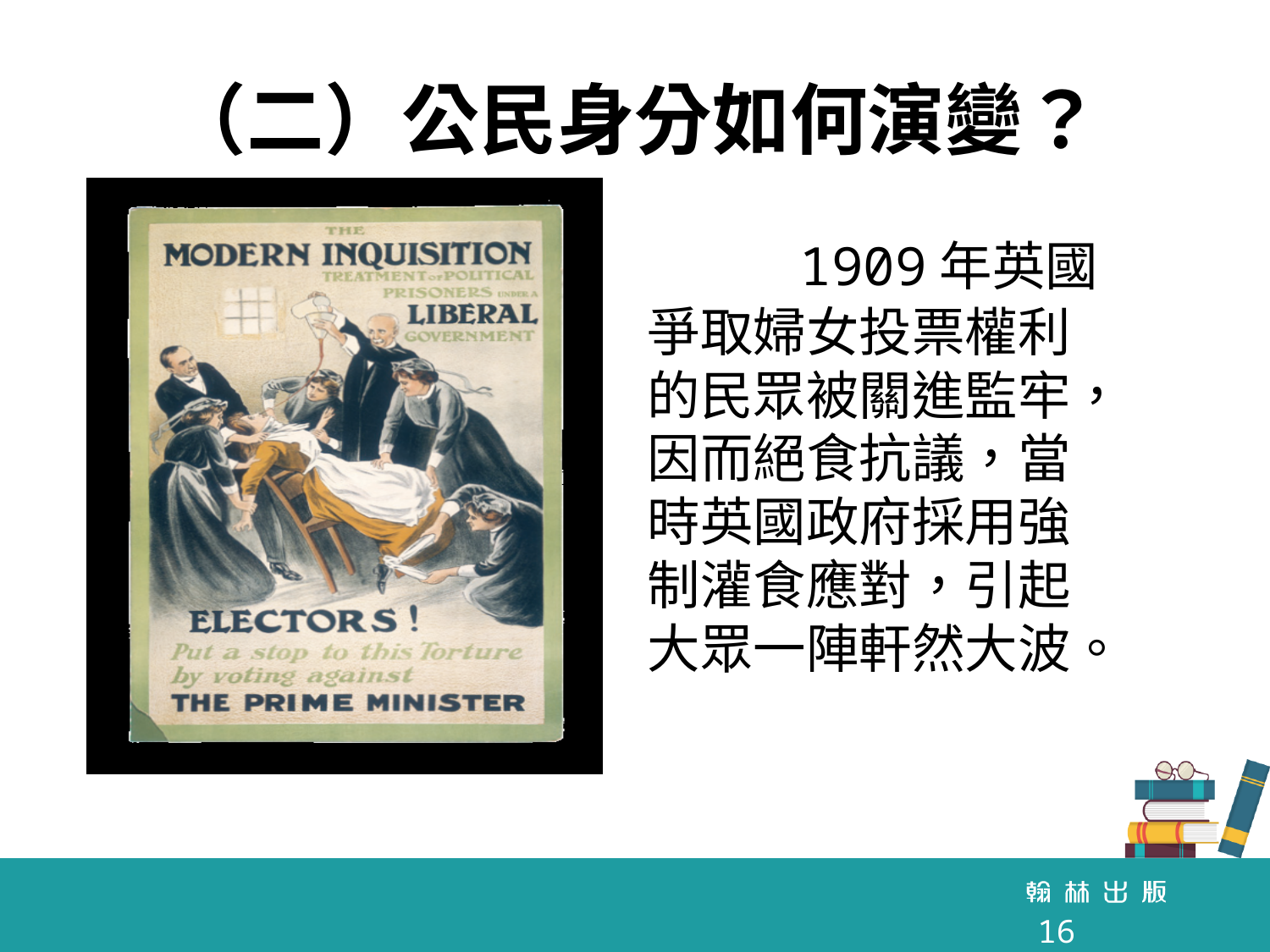

# （二）公民身分如何演變？

    1909年英國爭取婦女投票權利的民眾被關進監牢，因而絕食抗議，當時英國政府採用強制灌食應對，引起大眾一陣軒然大波。

16